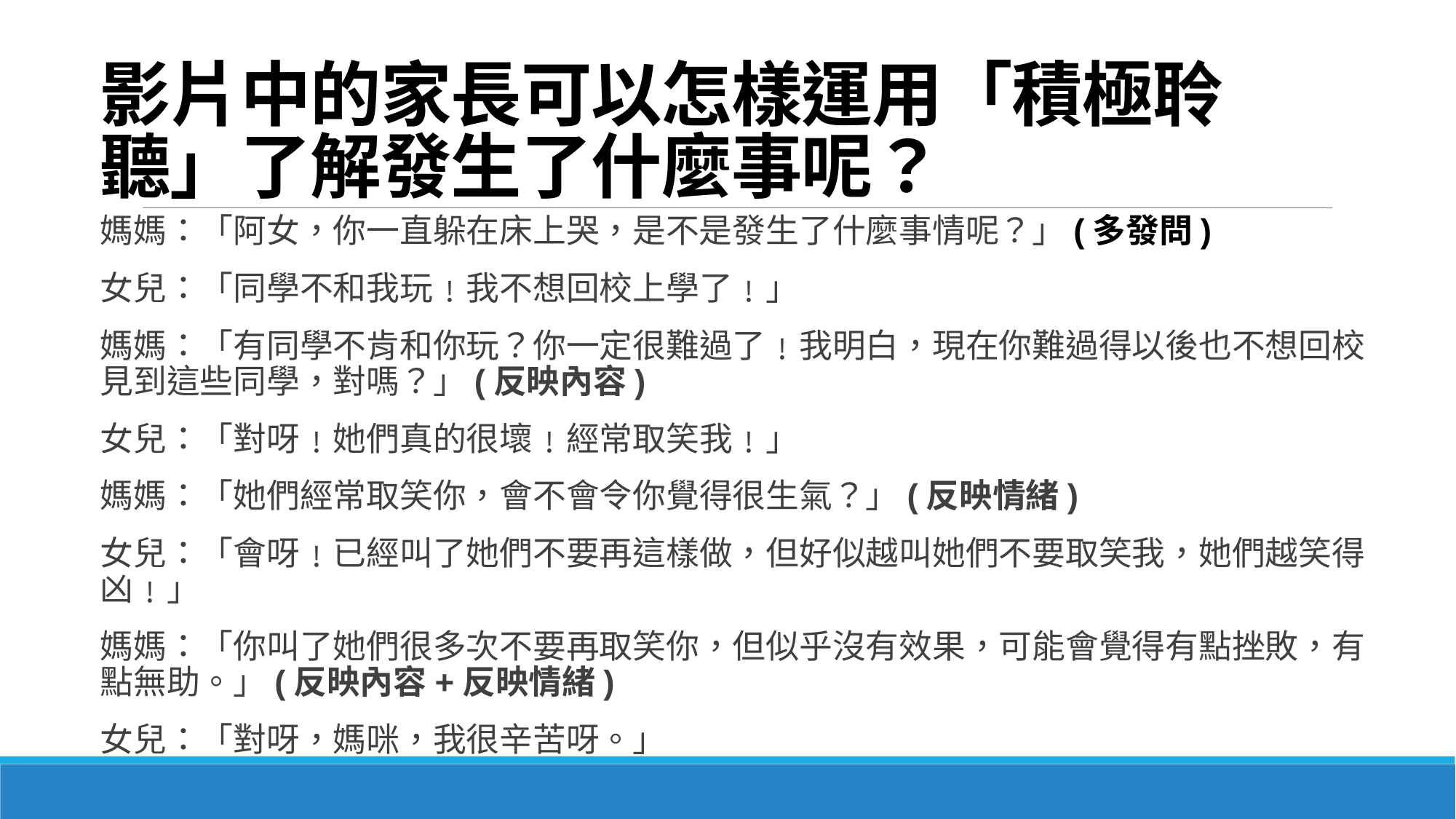

# 影片中的家長可以怎樣運用「積極聆聽」了解發生了什麼事呢？
媽媽：「阿女，你一直躲在床上哭，是不是發生了什麼事情呢？」(多發問)
女兒：「同學不和我玩﹗我不想回校上學了﹗」
媽媽：「有同學不肯和你玩？你一定很難過了﹗我明白，現在你難過得以後也不想回校見到這些同學，對嗎？」(反映內容)
女兒：「對呀﹗她們真的很壞﹗經常取笑我﹗」
媽媽：「她們經常取笑你，會不會令你覺得很生氣？」(反映情緒)
女兒：「會呀﹗已經叫了她們不要再這樣做，但好似越叫她們不要取笑我，她們越笑得凶﹗」
媽媽：「你叫了她們很多次不要再取笑你，但似乎沒有效果，可能會覺得有點挫敗，有點無助。」(反映內容+反映情緒)
女兒：「對呀，媽咪，我很辛苦呀。」